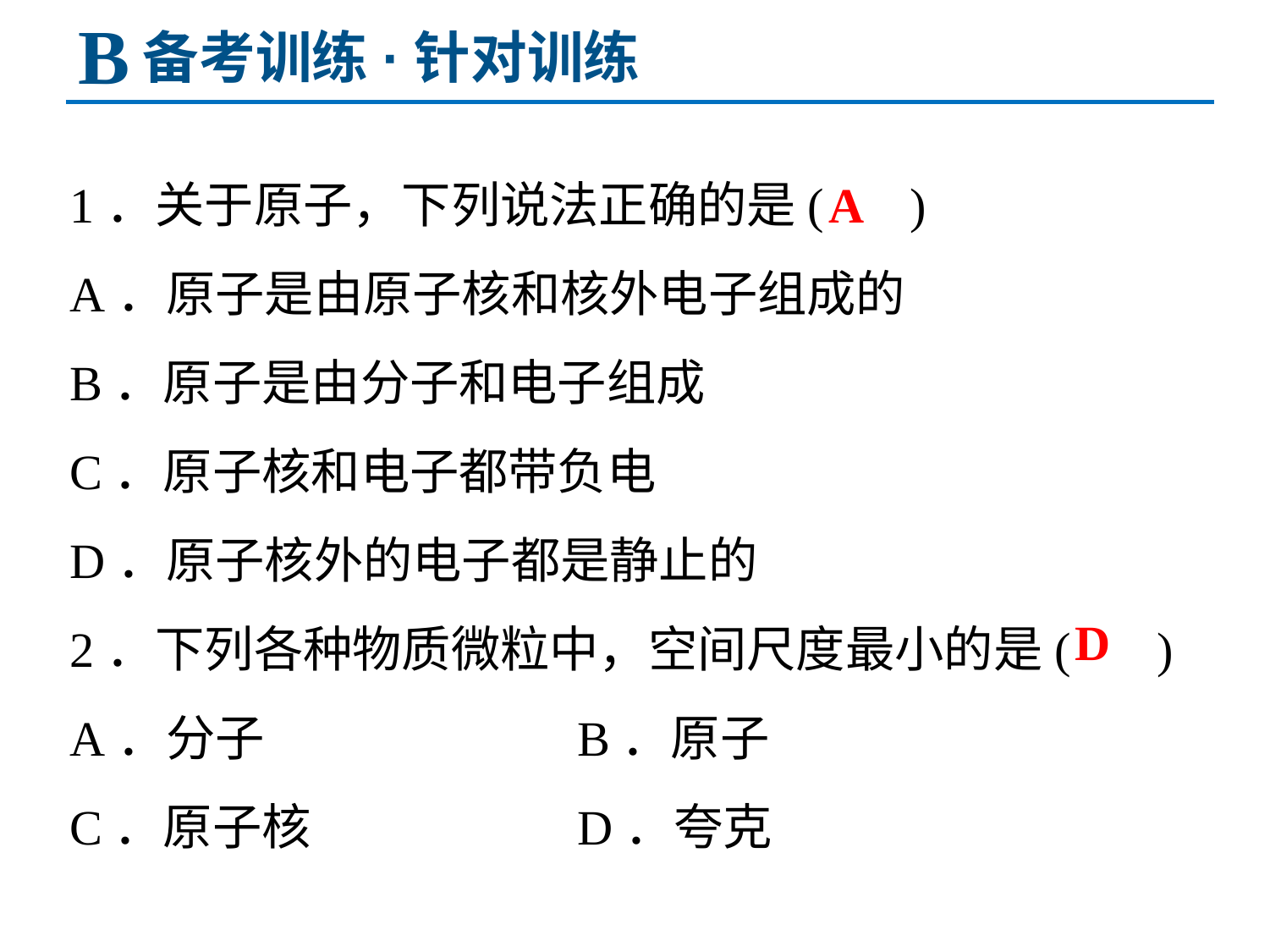

B
备考训练·针对训练
1．关于原子，下列说法正确的是(       )
A．原子是由原子核和核外电子组成的
B．原子是由分子和电子组成
C．原子核和电子都带负电
D．原子核外的电子都是静止的
2．下列各种物质微粒中，空间尺度最小的是(       ) A．分子  			B．原子
C．原子核  		D．夸克
A
D